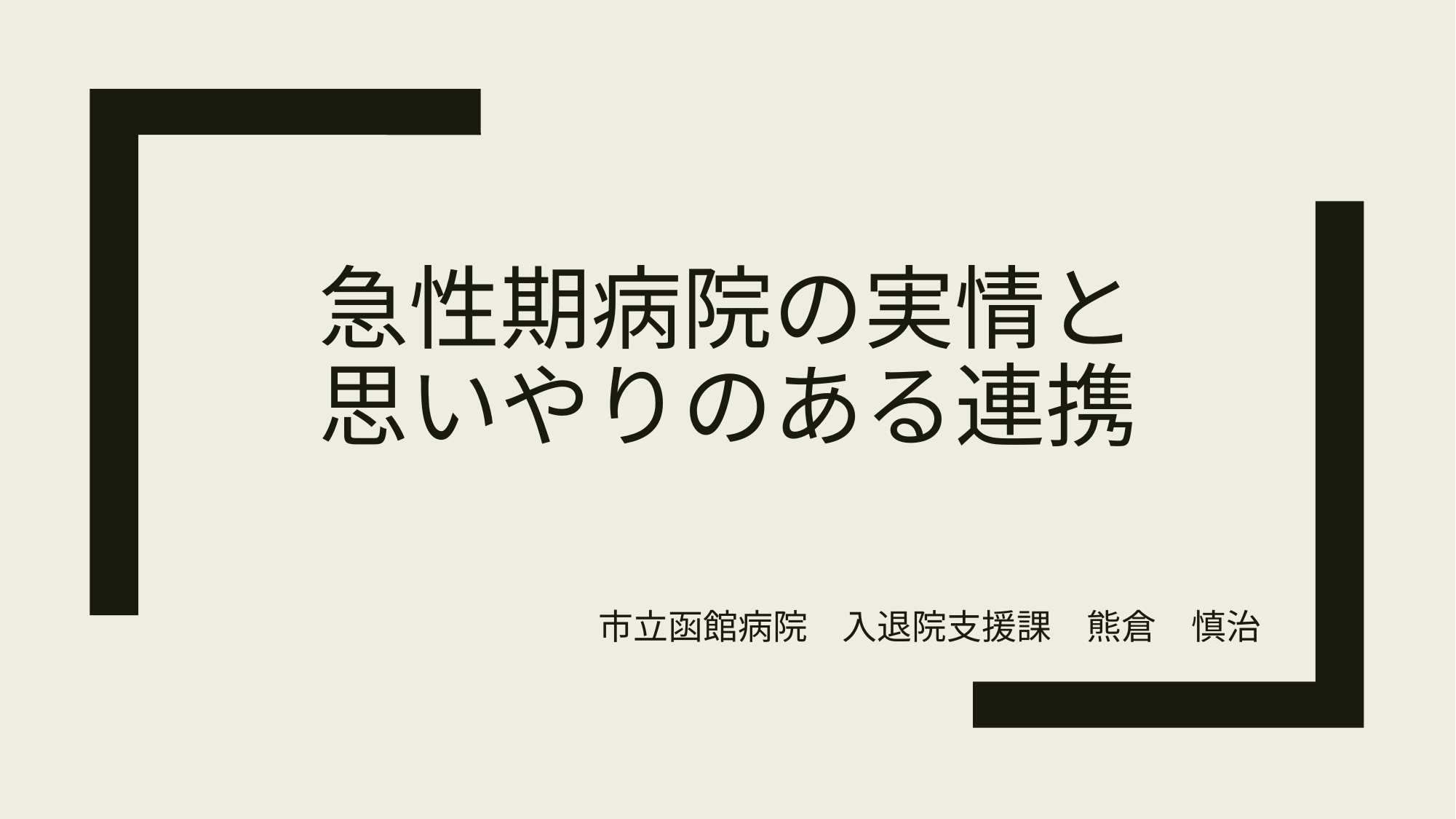

# 急性期病院の実情と 思いやりのある連携
市立函館病院　入退院支援課　熊倉　慎治